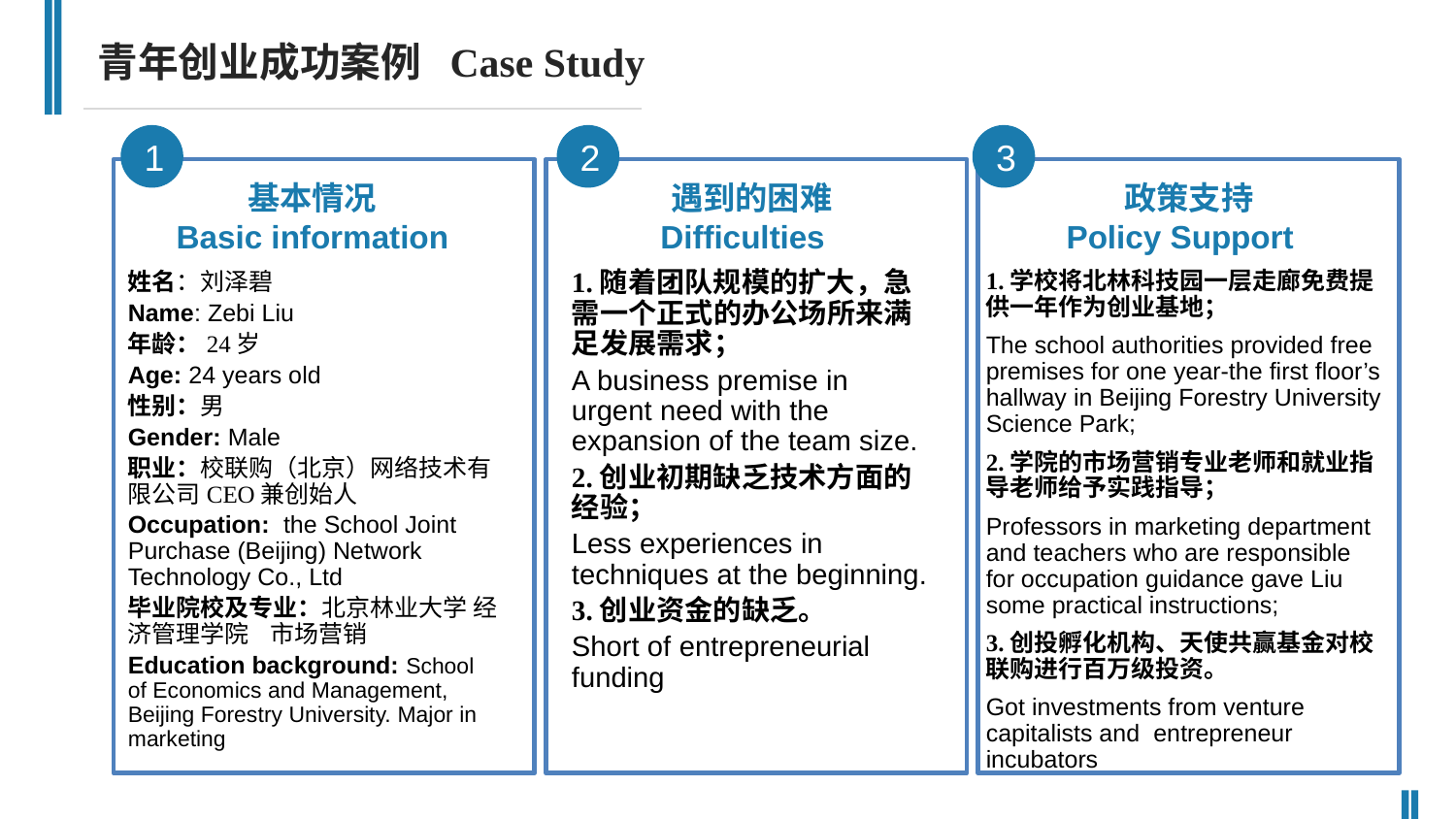

青年创业成功案例  Case Study
1
2
3

基本情况
Basic information
遇到的困难
Difficulties
政策支持
Policy Support
1.随着团队规模的扩大，急需一个正式的办公场所来满足发展需求；
A business premise in urgent need with the expansion of the team size.
2.创业初期缺乏技术方面的经验；
Less experiences in techniques at the beginning.
3.创业资金的缺乏。
Short of entrepreneurial funding

1.学校将北林科技园一层走廊免费提供一年作为创业基地；
The school authorities provided free premises for one year-the first floor’s hallway in Beijing Forestry University Science Park;
2.学院的市场营销专业老师和就业指导老师给予实践指导；
Professors in marketing department and teachers who are responsible for occupation guidance gave Liu some practical instructions;
3.创投孵化机构、天使共赢基金对校联购进行百万级投资。
Got investments from venture capitalists and  entrepreneur incubators
姓名：刘泽碧
Name: Zebi Liu
年龄：24岁
Age: 24 years old
性别：男
Gender: Male
职业：校联购（北京）网络技术有限公司CEO兼创始人
Occupation:  the School Joint Purchase (Beijing) Network Technology Co., Ltd
毕业院校及专业：北京林业大学 经济管理学院    市场营销
Education background: School of Economics and Management, Beijing Forestry University. Major in marketing